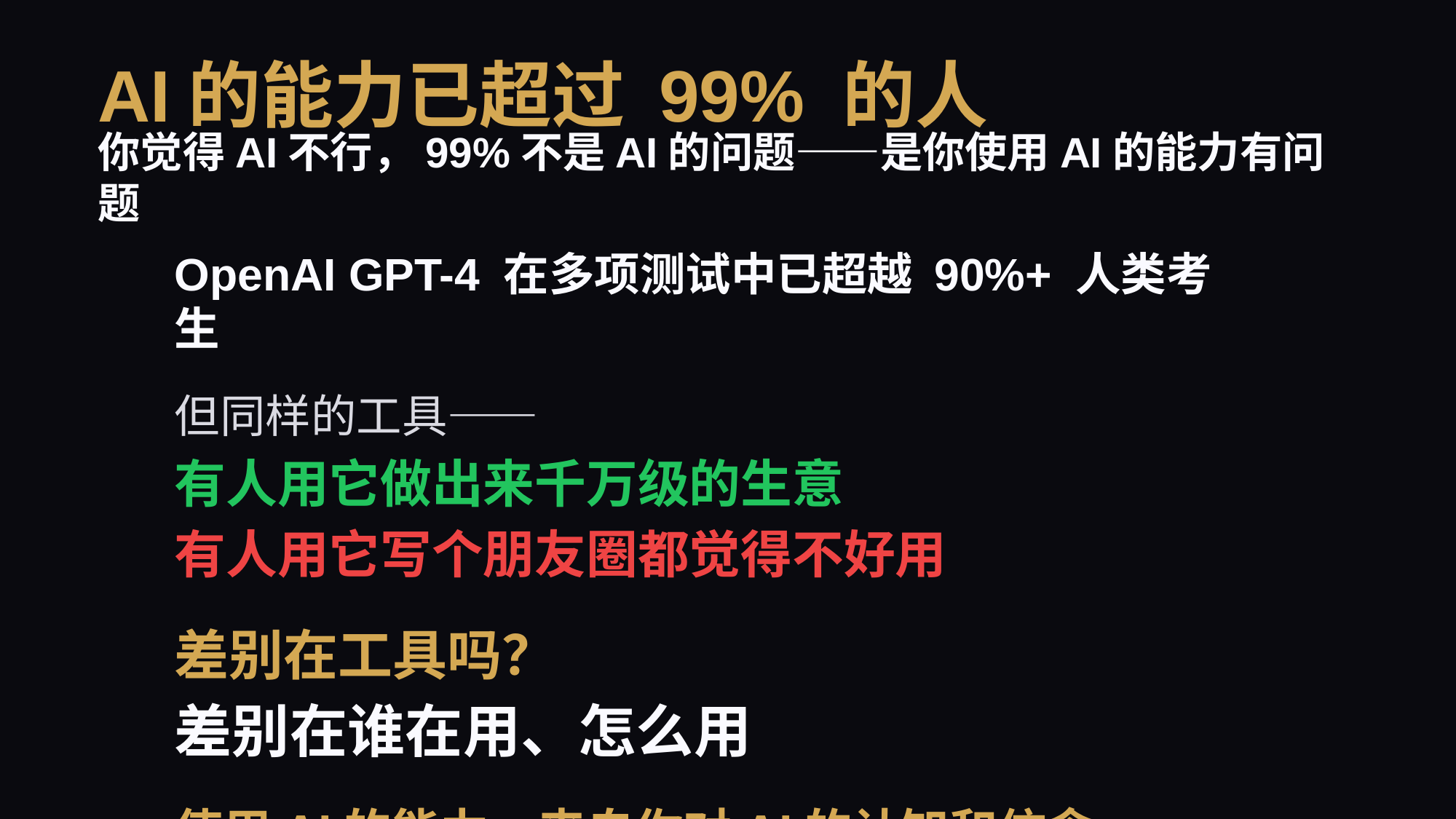

AI的能力已超过 99% 的人
你觉得AI不行，99%不是AI的问题——是你使用AI的能力有问题
OpenAI GPT-4 在多项测试中已超越 90%+ 人类考生

但同样的工具——
有人用它做出来千万级的生意
有人用它写个朋友圈都觉得不好用

差别在工具吗？
差别在谁在用、怎么用

使用AI的能力，来自你对AI的认知和信念